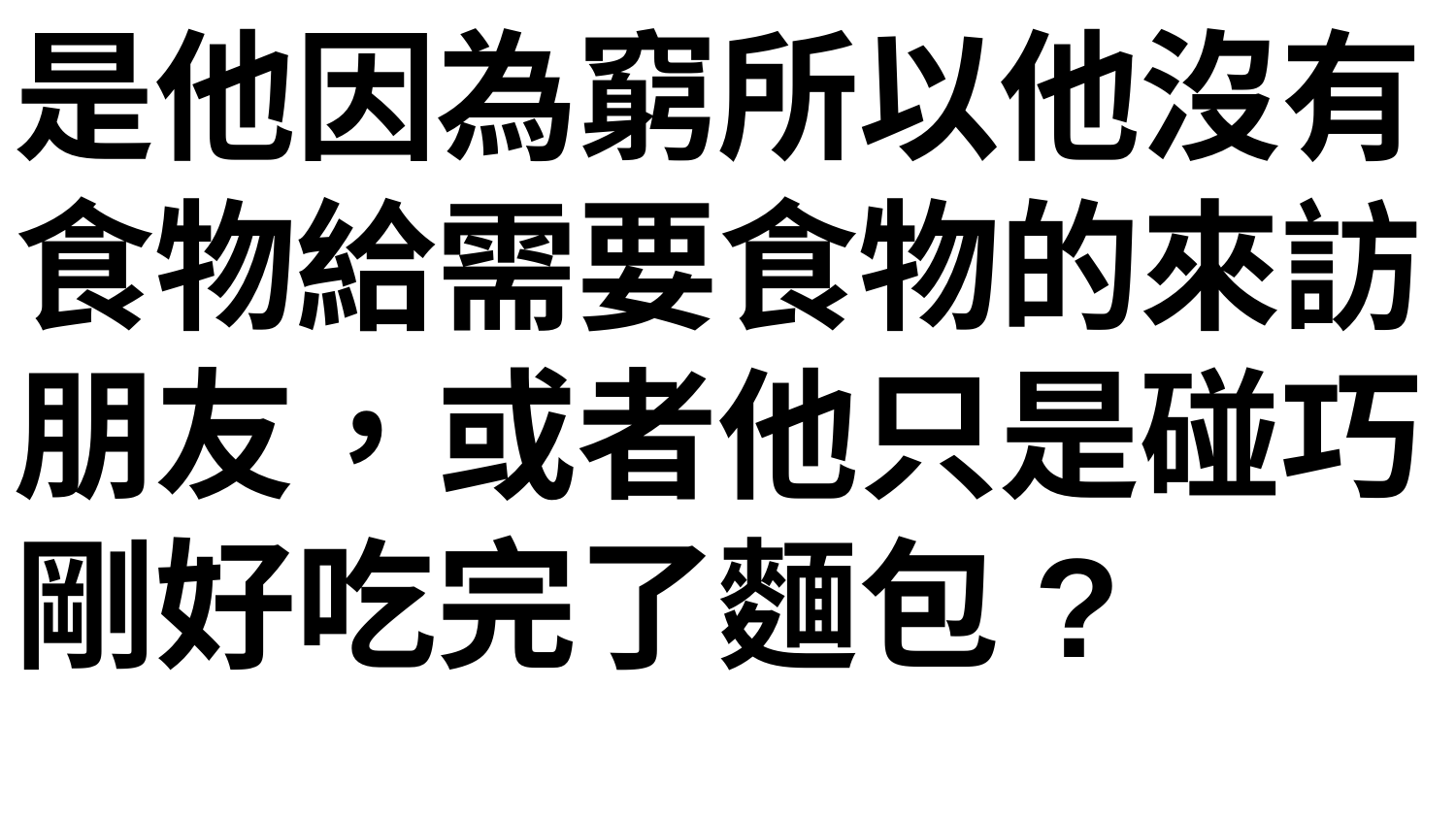

是他因為窮所以他沒有食物給需要食物的來訪朋友，或者他只是碰巧剛好吃完了麵包?